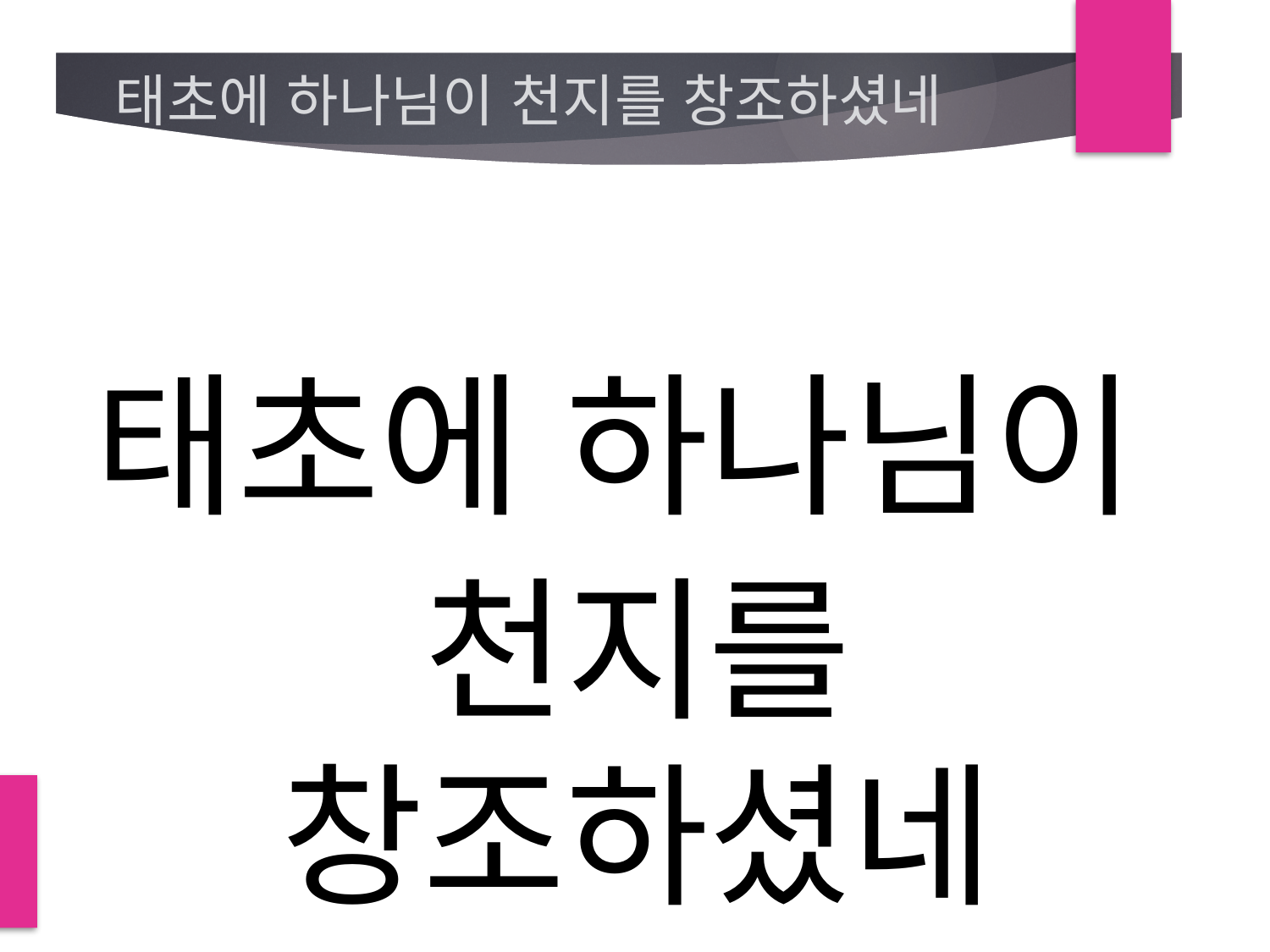

# 태초에 하나님이 천지를 창조하셨네
태초에 하나님이
천지를 창조하셨네